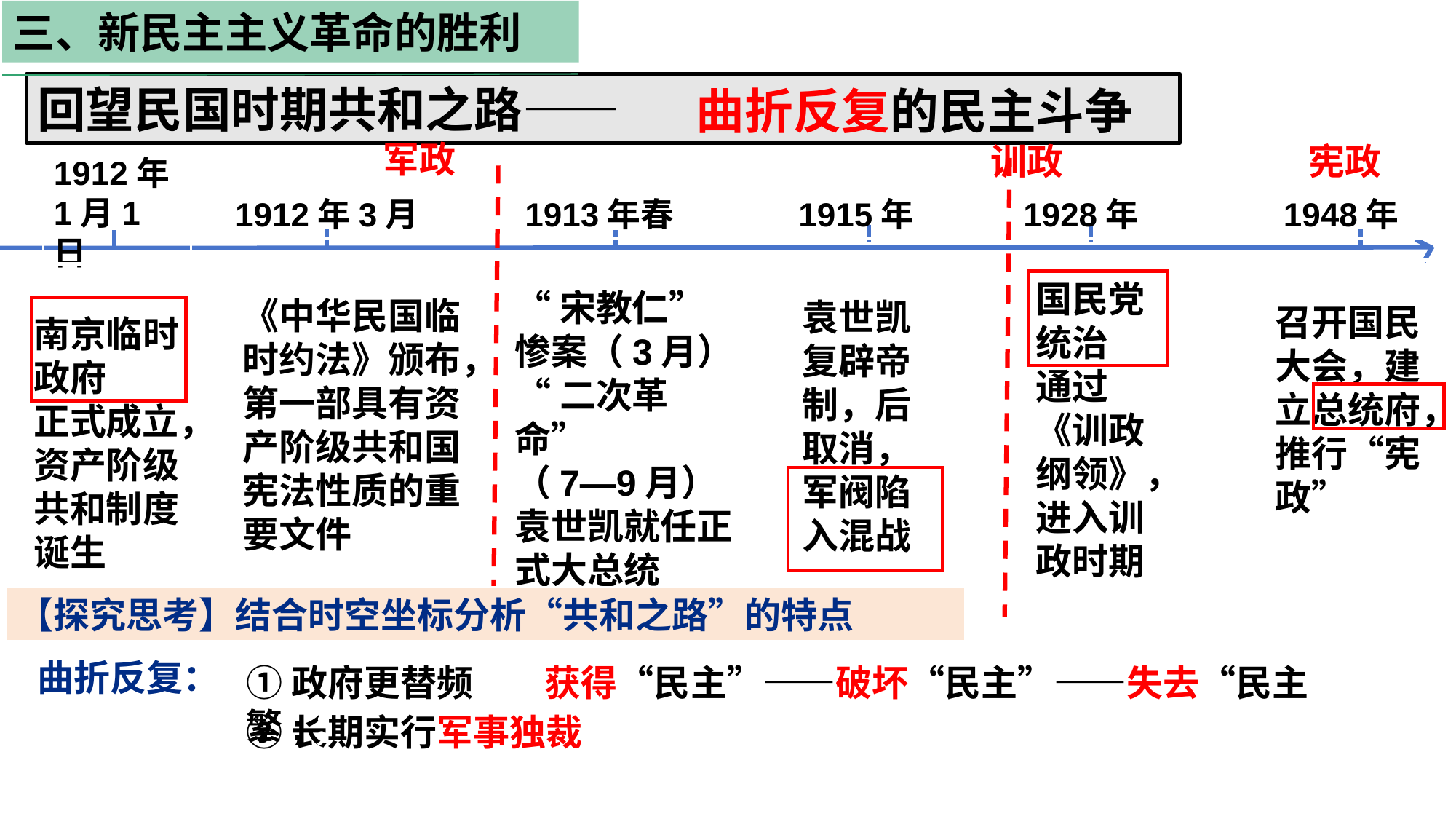

三、新民主主义革命的胜利
回望民国时期共和之路——
曲折反复的民主斗争
军政
训政
宪政
1912年1月1日
1912年3月
1913年春
1915年
1928年
1948年

国民党统治
通过《训政纲领》，进入训政时期

“宋教仁”惨案（3月）
“二次革命”
（7—9月）
袁世凯就任正式大总统
（10月）
《中华民国临时约法》颁布，第一部具有资产阶级共和国宪法性质的重要文件
袁世凯复辟帝制，后取消，军阀陷入混战
召开国民大会，建立总统府，推行“宪政”

南京临时政府
正式成立，资产阶级共和制度诞生

【探究思考】结合时空坐标分析“共和之路”的特点
曲折反复：
①政府更替频繁;；
获得“民主”——破坏“民主”——失去“民主”

②长期实行军事独裁